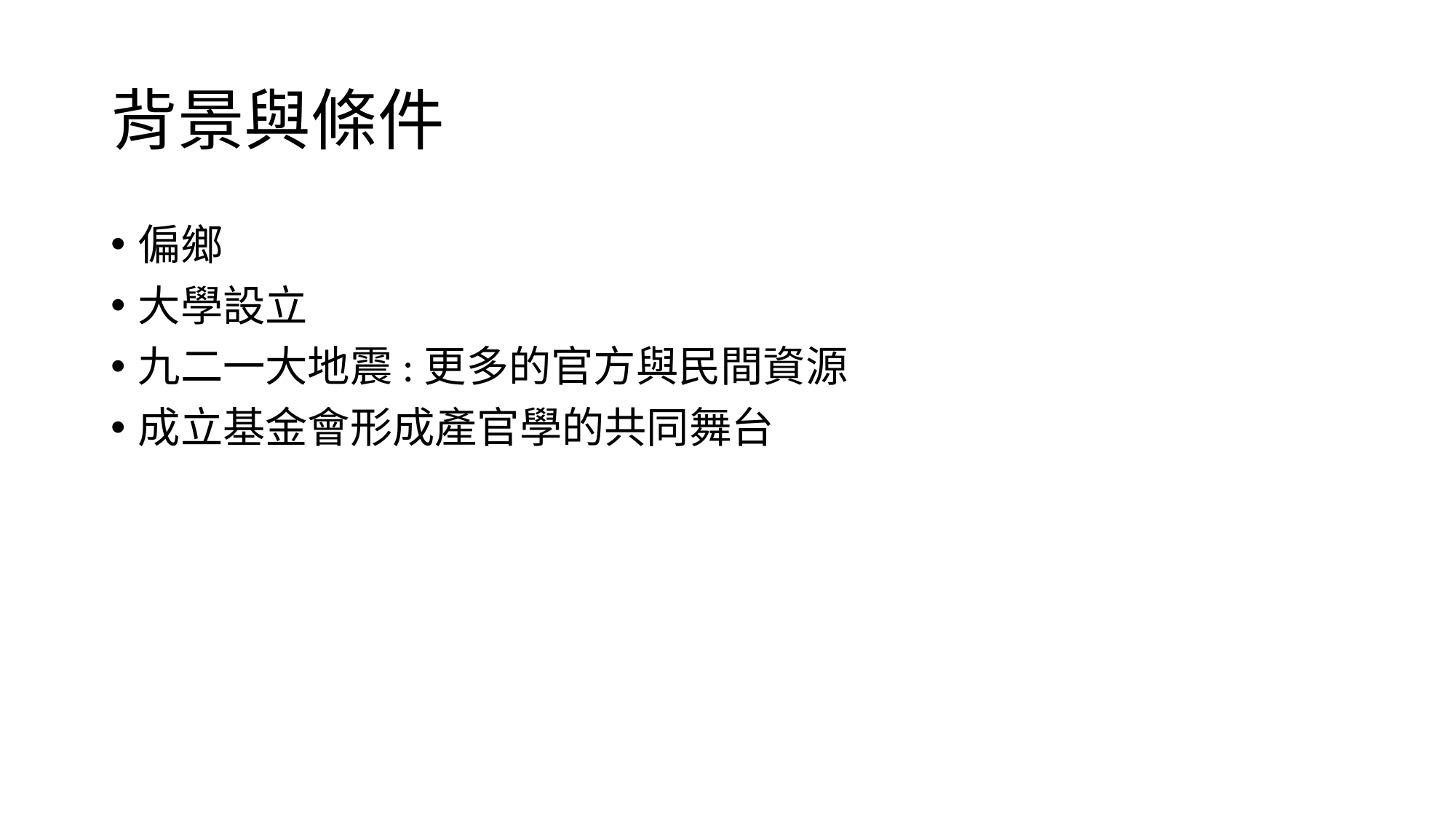

# 背景與條件
偏鄉
大學設立
九二一大地震:更多的官方與民間資源
成立基金會形成產官學的共同舞台